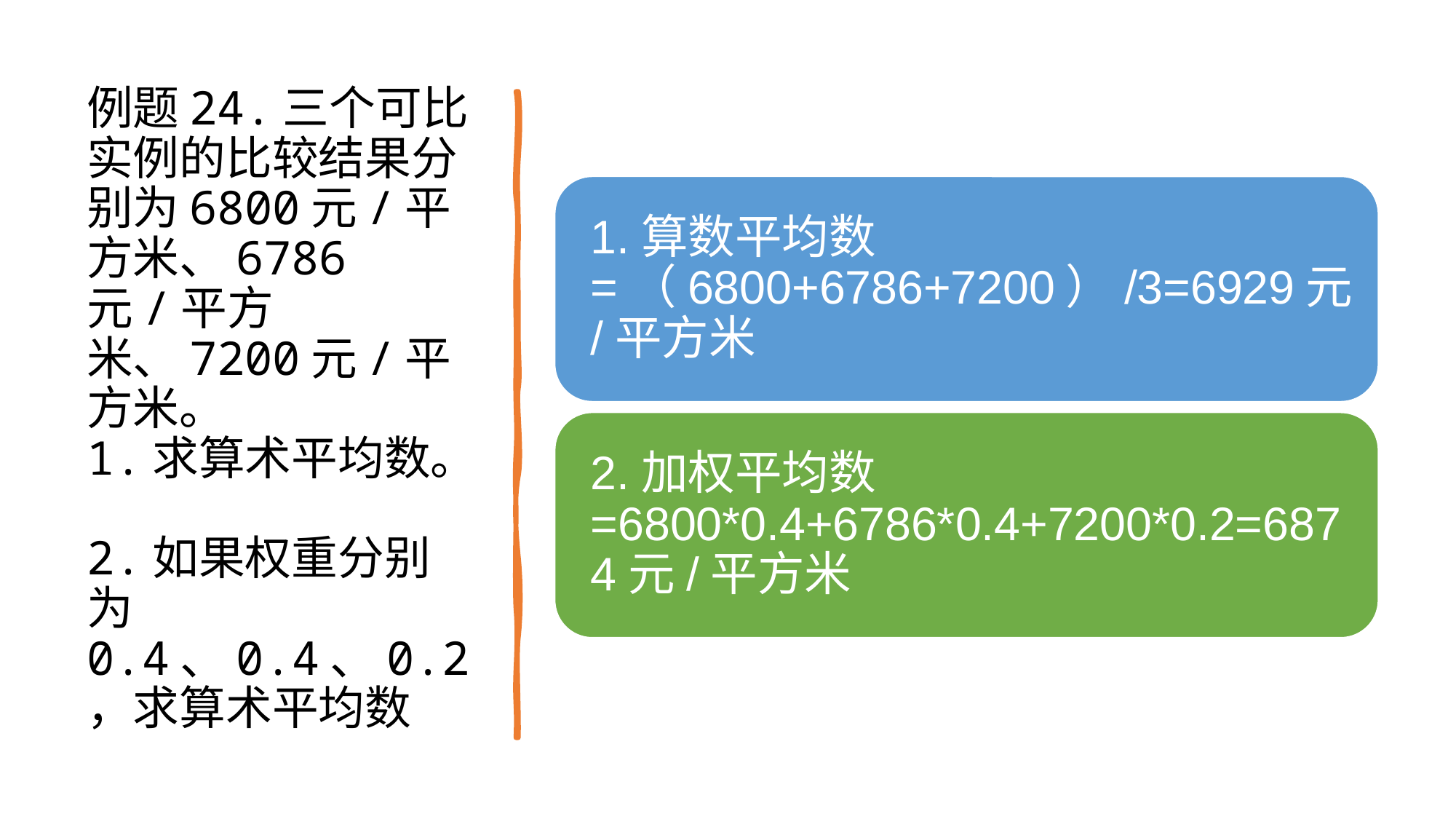

1.算数平均数=（6800+6786+7200）/3=6929元/平方米
2.加权平均数=6800*0.4+6786*0.4+7200*0.2=6874元/平方米
# 例题24.三个可比实例的比较结果分别为6800元/平方米、6786元/平方米、7200元/平方米。 1.求算术平均数。 2.如果权重分别为0.4、0.4、0.2，求算术平均数